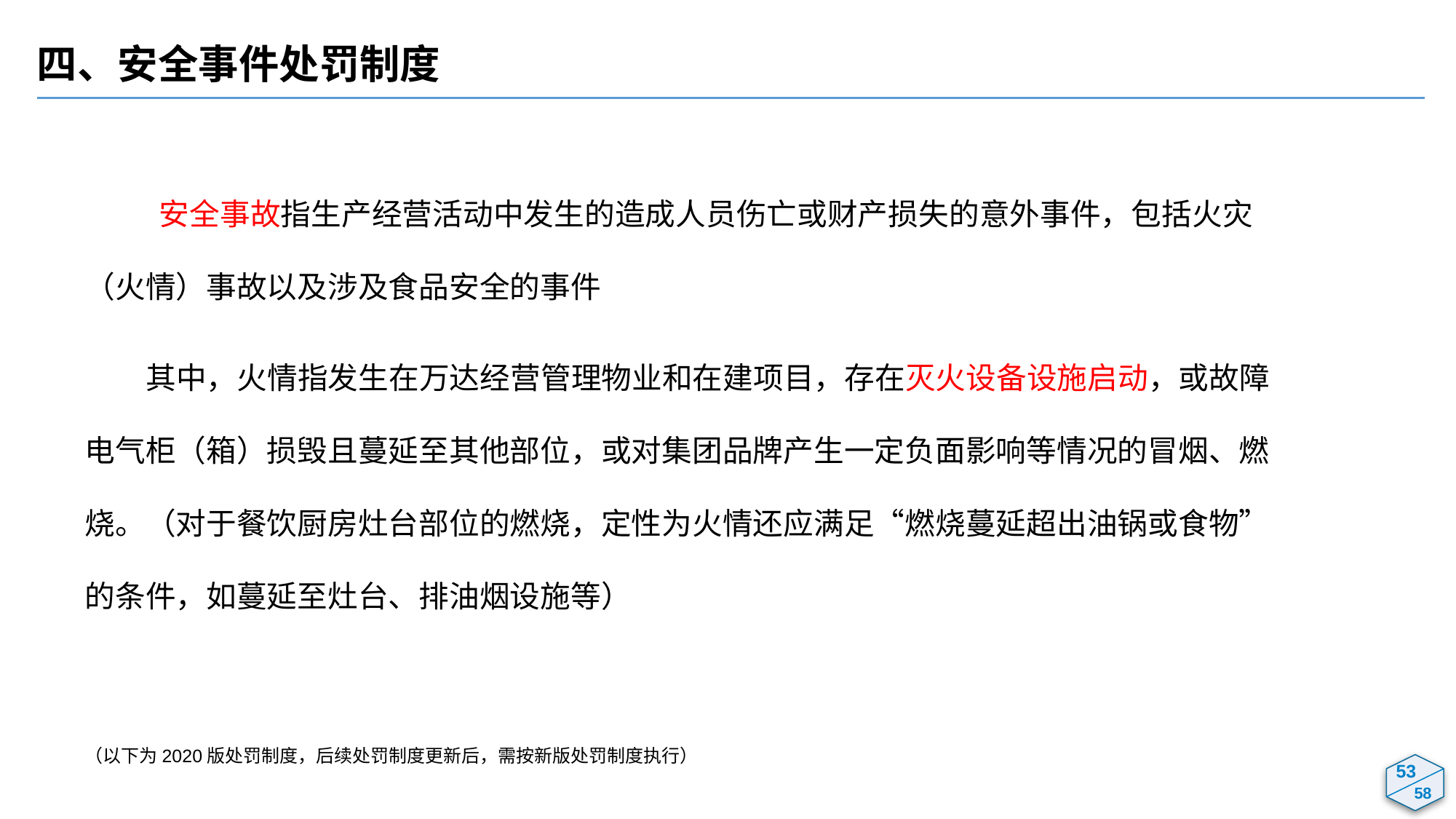

四、安全事件处罚制度
          安全事故指生产经营活动中发生的造成人员伤亡或财产损失的意外事件，包括火灾（火情）事故以及涉及食品安全的事件
        其中，火情指发生在万达经营管理物业和在建项目，存在灭火设备设施启动，或故障电气柜（箱）损毁且蔓延至其他部位，或对集团品牌产生一定负面影响等情况的冒烟、燃烧。（对于餐饮厨房灶台部位的燃烧，定性为火情还应满足“燃烧蔓延超出油锅或食物”的条件，如蔓延至灶台、排油烟设施等）

（以下为2020版处罚制度，后续处罚制度更新后，需按新版处罚制度执行）
50
53

58